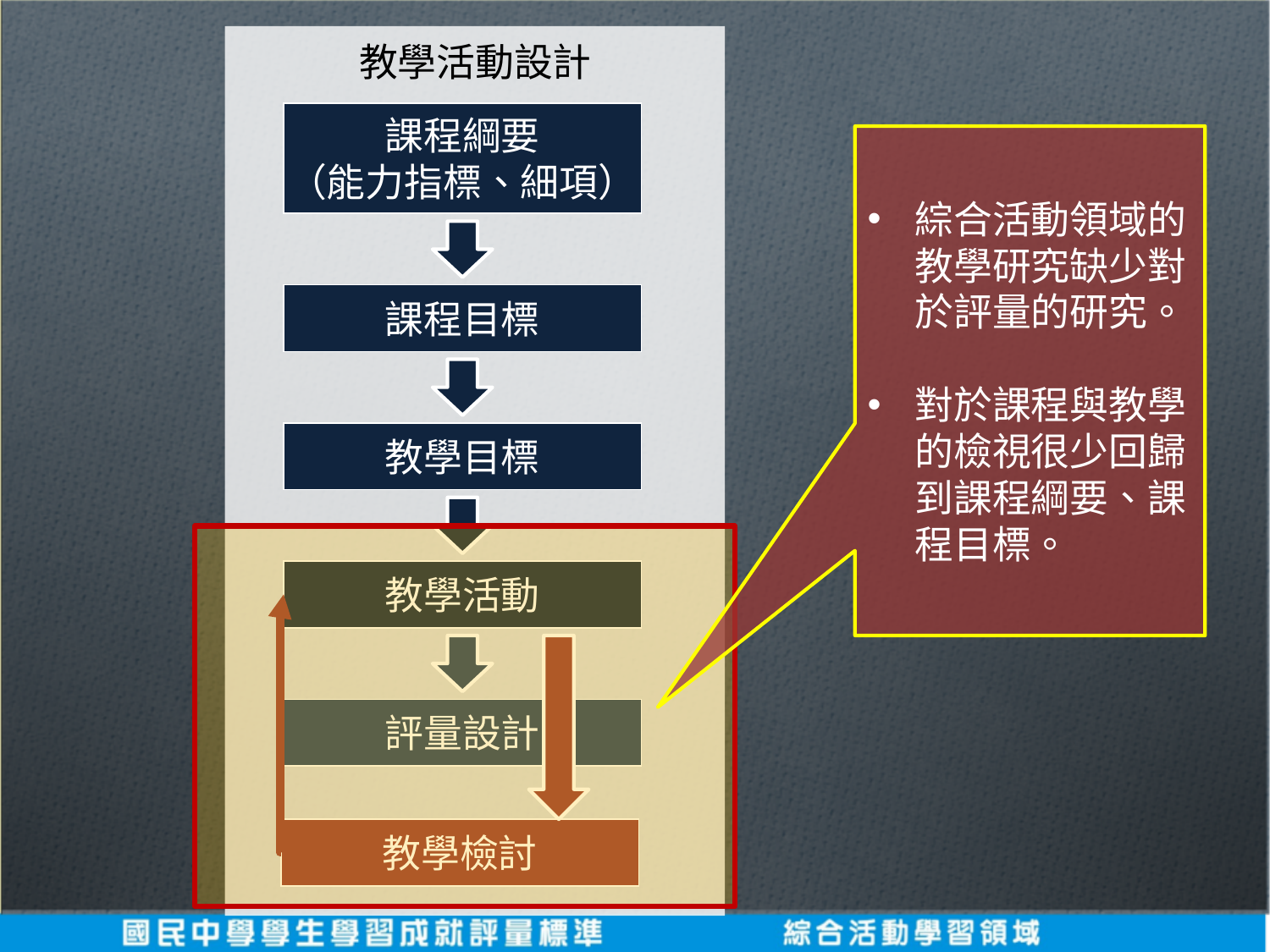

教學活動設計
課程綱要
（能力指標、細項）
綜合活動領域的教學研究缺少對於評量的研究。

對於課程與教學的檢視很少回歸到課程綱要、課程目標。

課程目標

教學目標

教學活動

評量設計
教學檢討